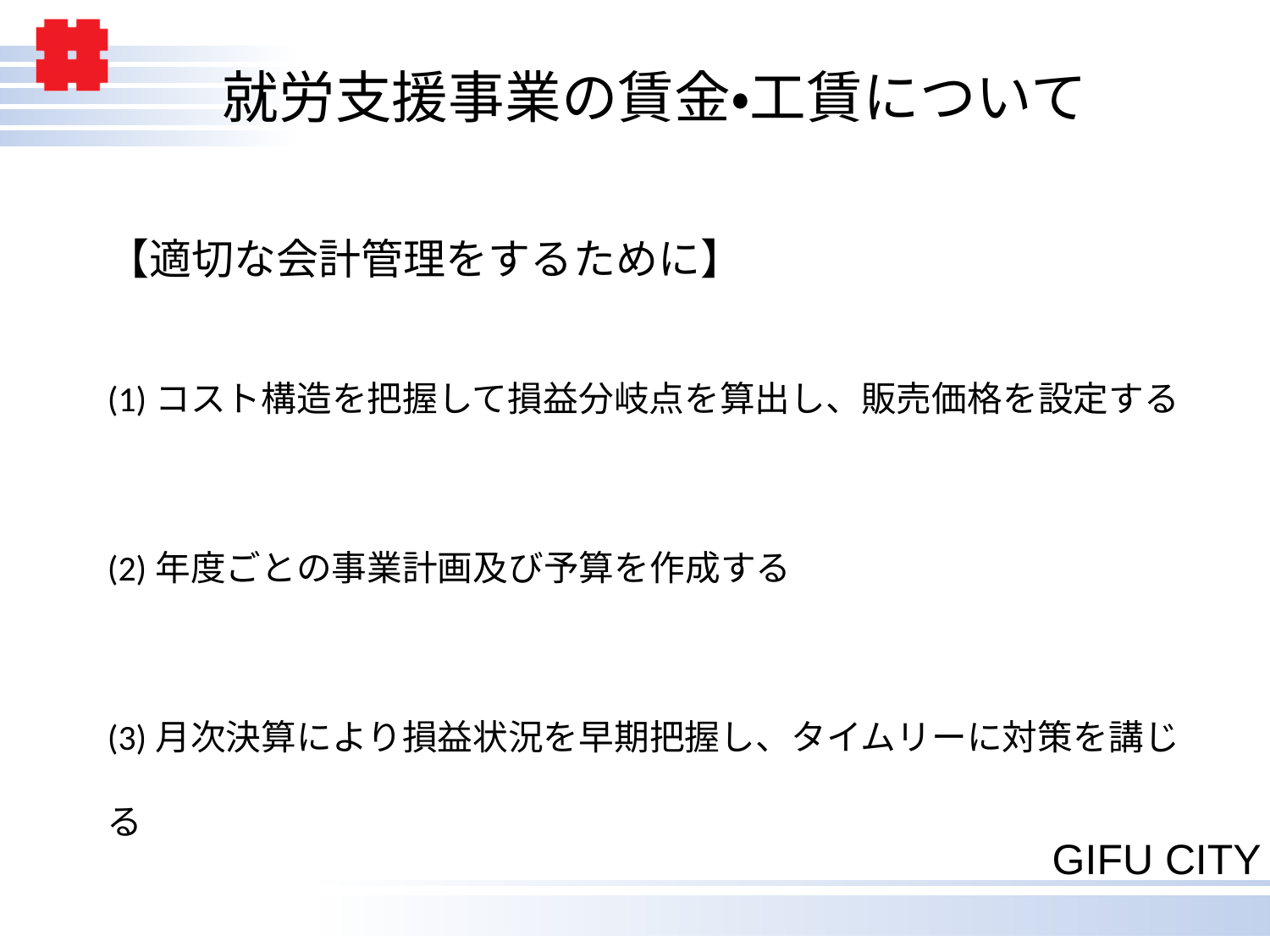

# 就労支援事業の賃金・工賃について
【適切な会計管理をするために】

(1)コスト構造を把握して損益分岐点を算出し、販売価格を設定する

(2)年度ごとの事業計画及び予算を作成する

(3)月次決算により損益状況を早期把握し、タイムリーに対策を講じる